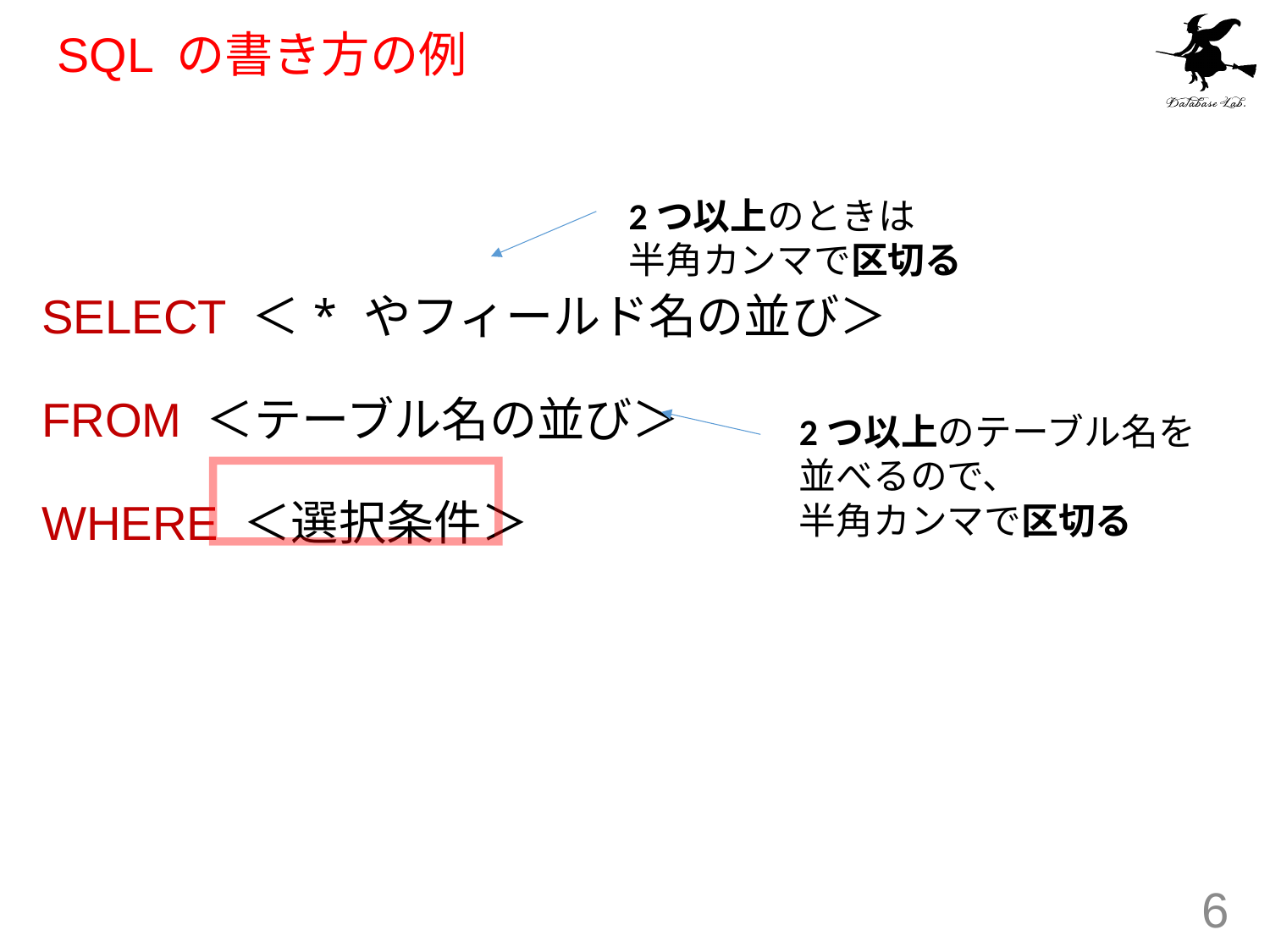

# SQL の書き方の例
2つ以上のときは
半角カンマで区切る
SELECT ＜* やフィールド名の並び＞
FROM ＜テーブル名の並び＞
WHERE ＜選択条件＞

2つ以上のテーブル名を
並べるので、
半角カンマで区切る

6